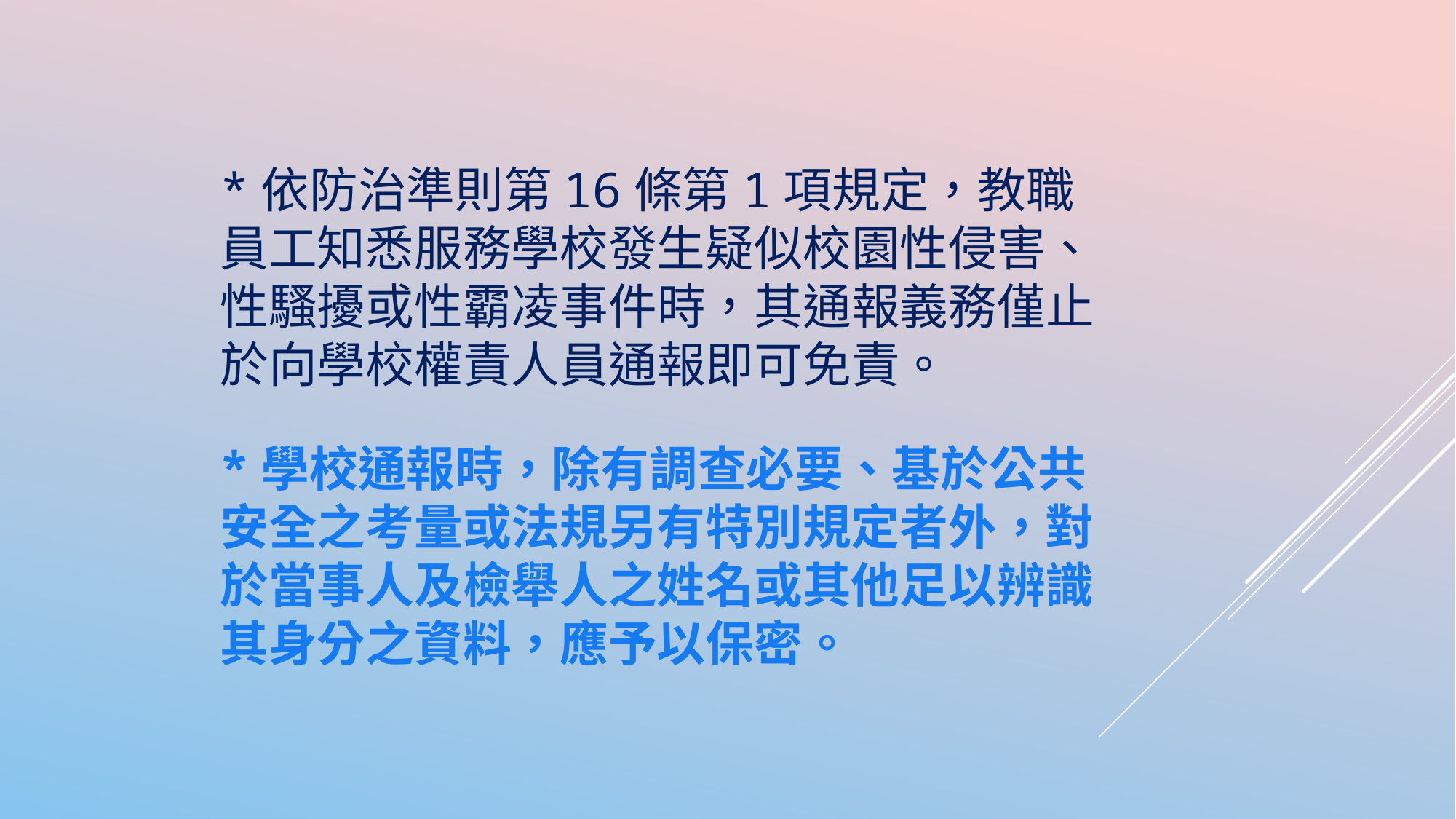

# *依防治準則第16條第1項規定，教職員工知悉服務學校發生疑似校園性侵害、性騷擾或性霸凌事件時，其通報義務僅止於向學校權責人員通報即可免責。
*學校通報時，除有調查必要、基於公共安全之考量或法規另有特別規定者外，對於當事人及檢舉人之姓名或其他足以辨識其身分之資料，應予以保密。